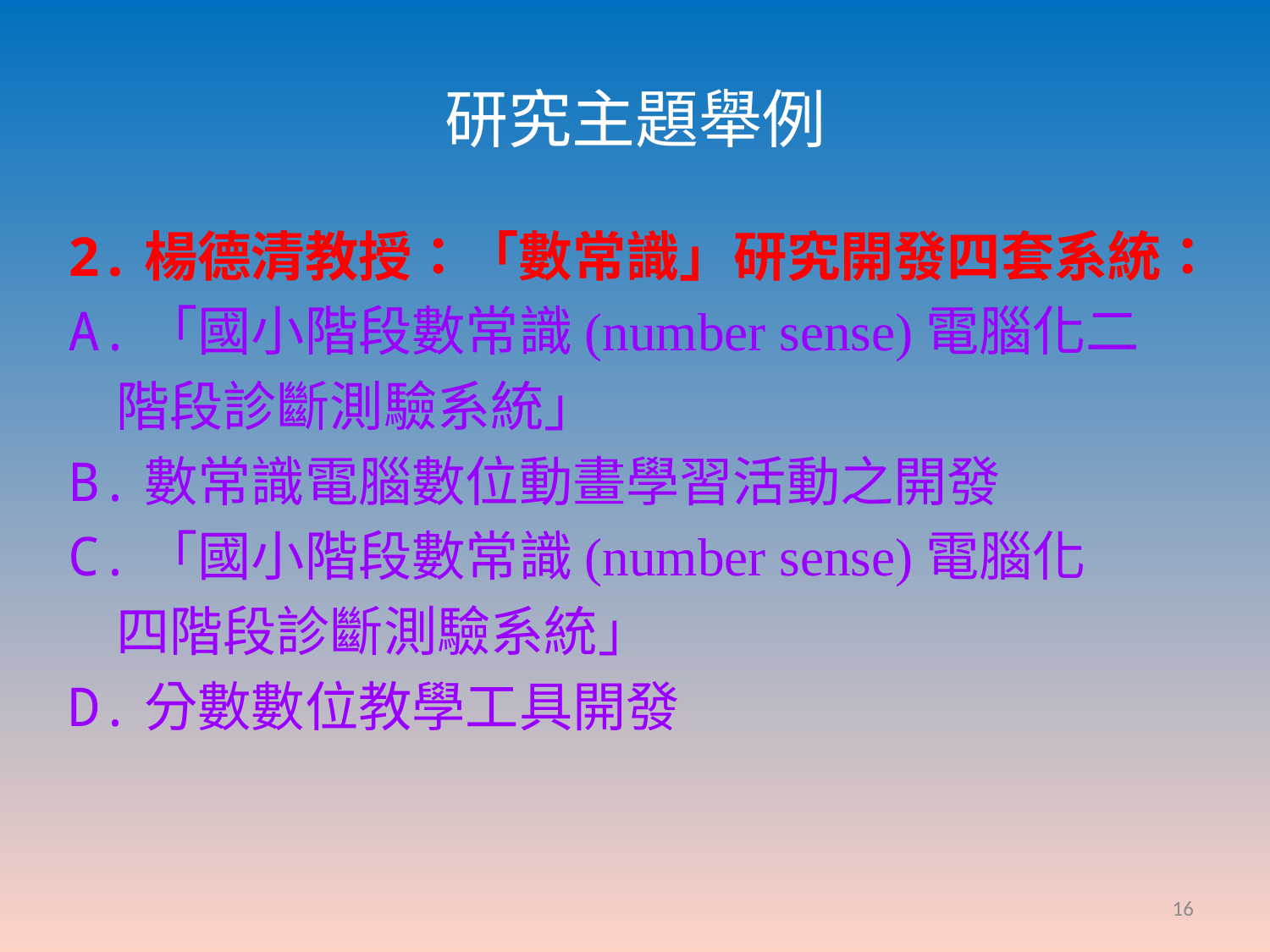

# 研究主題舉例
2.楊德清教授：「數常識」研究開發四套系統：
A.「國小階段數常識(number sense)電腦化二
   階段診斷測驗系統」
B.數常識電腦數位動畫學習活動之開發
C.「國小階段數常識(number sense)電腦化
   四階段診斷測驗系統」
D.分數數位教學工具開發
16